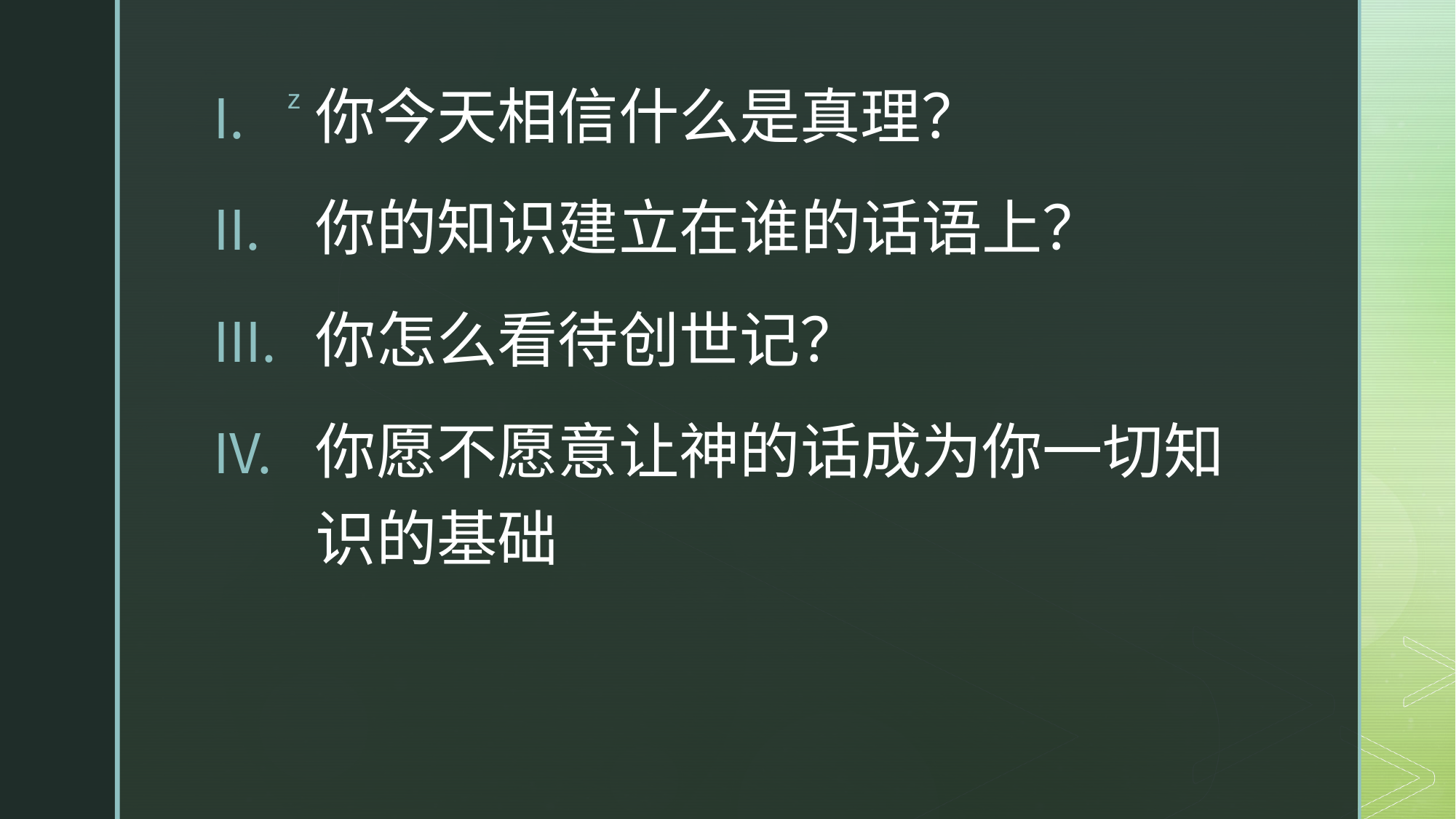

你今天相信什么是真理？
你的知识建立在谁的话语上？
你怎么看待创世记？
你愿不愿意让神的话成为你一切知识的基础